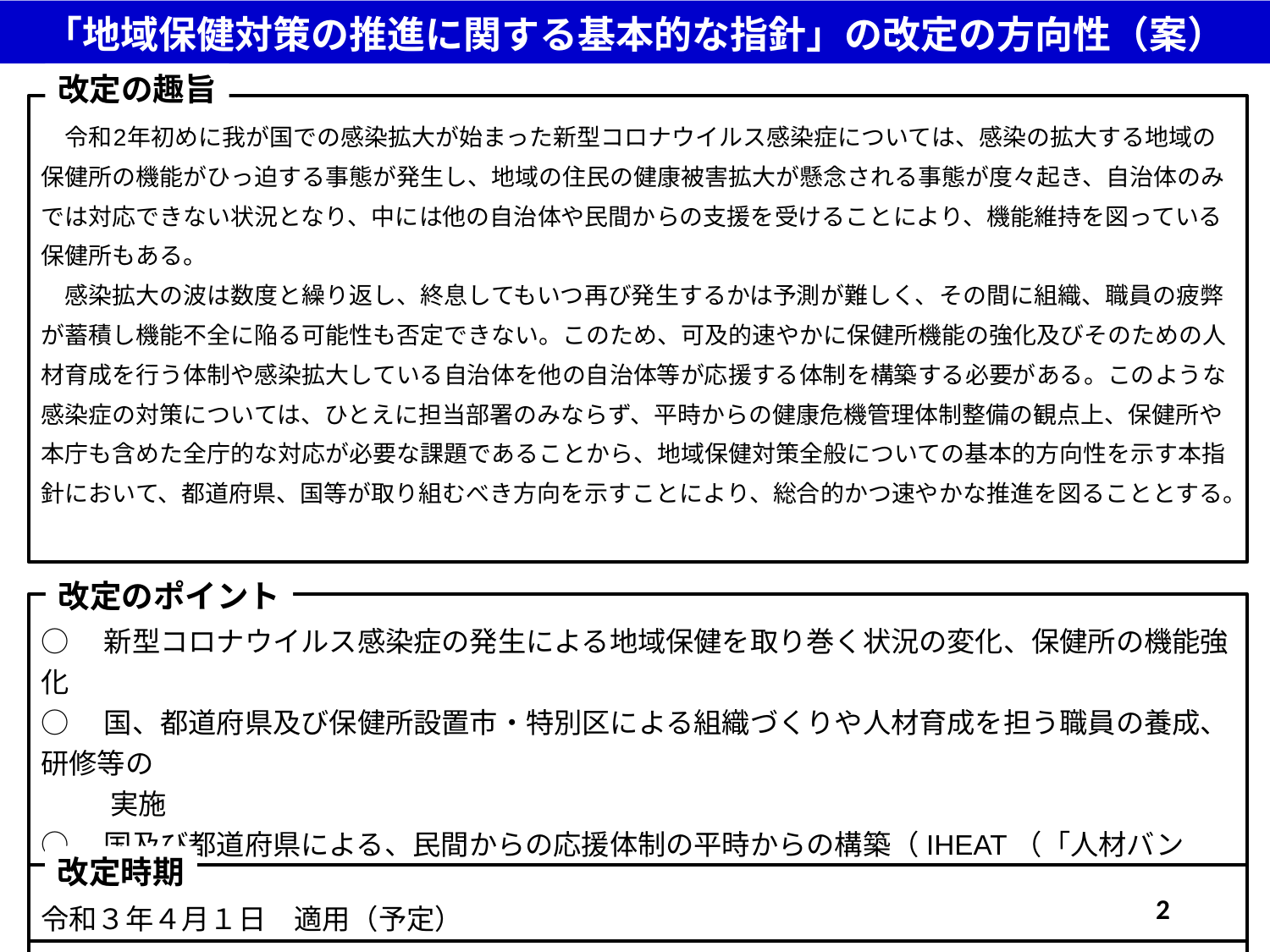

# 「地域保健対策の推進に関する基本的な指針」の改定の方向性（案）
改定の趣旨

　令和2年初めに我が国での感染拡大が始まった新型コロナウイルス感染症については、感染の拡大する地域の保健所の機能がひっ迫する事態が発生し、地域の住民の健康被害拡大が懸念される事態が度々起き、自治体のみでは対応できない状況となり、中には他の自治体や民間からの支援を受けることにより、機能維持を図っている保健所もある。
　感染拡大の波は数度と繰り返し、終息してもいつ再び発生するかは予測が難しく、その間に組織、職員の疲弊が蓄積し機能不全に陥る可能性も否定できない。このため、可及的速やかに保健所機能の強化及びそのための人材育成を行う体制や感染拡大している自治体を他の自治体等が応援する体制を構築する必要がある。このような感染症の対策については、ひとえに担当部署のみならず、平時からの健康危機管理体制整備の観点上、保健所や本庁も含めた全庁的な対応が必要な課題であることから、地域保健対策全般についての基本的方向性を示す本指針において、都道府県、国等が取り組むべき方向を示すことにより、総合的かつ速やかな推進を図ることとする。
改定のポイント

○　新型コロナウイルス感染症の発生による地域保健を取り巻く状況の変化、保健所の機能強化
○　国、都道府県及び保健所設置市・特別区による組織づくりや人材育成を担う職員の養成、研修等の
 　　実施
○　国及び都道府県による、民間からの応援体制の平時からの構築（IHEAT（「人材バンク」））
〇　感染症対策について、保健所及び地方衛生研究所と関係機関との情報共有・調整の機能を強化

改定時期

令和３年４月１日　適用（予定）
2